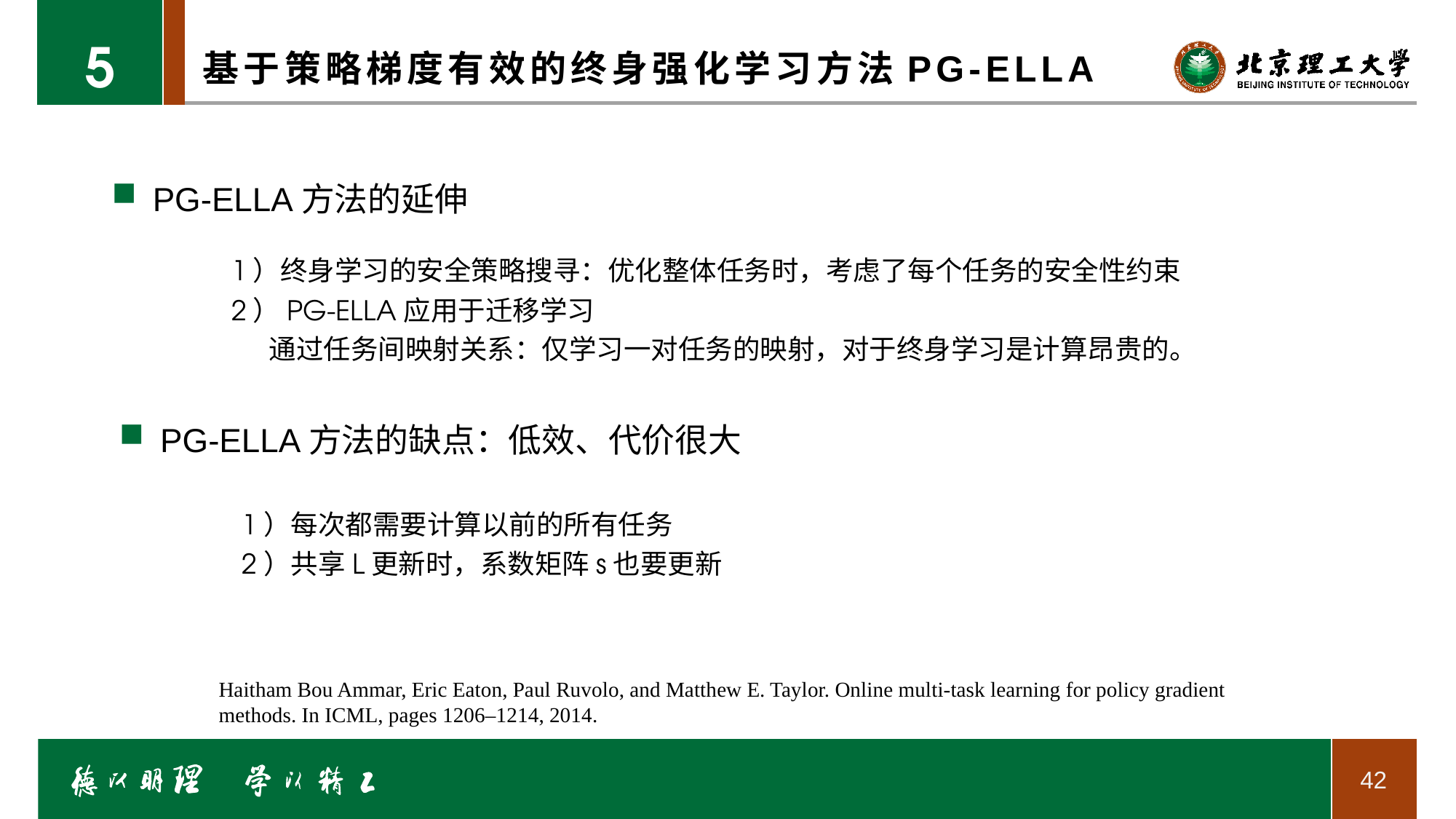

5
# 基于策略梯度有效的终身强化学习方法PG-ELLA
PG-ELLA方法的延伸
1）终身学习的安全策略搜寻：优化整体任务时，考虑了每个任务的安全性约束
2）PG-ELLA应用于迁移学习
     通过任务间映射关系：仅学习一对任务的映射，对于终身学习是计算昂贵的。
PG-ELLA方法的缺点：低效、代价很大
1）每次都需要计算以前的所有任务
2）共享L更新时，系数矩阵s也要更新
Haitham Bou Ammar, Eric Eaton, Paul Ruvolo, and Matthew E. Taylor. Online multi-task learning for policy gradient methods. In ICML, pages 1206–1214, 2014.